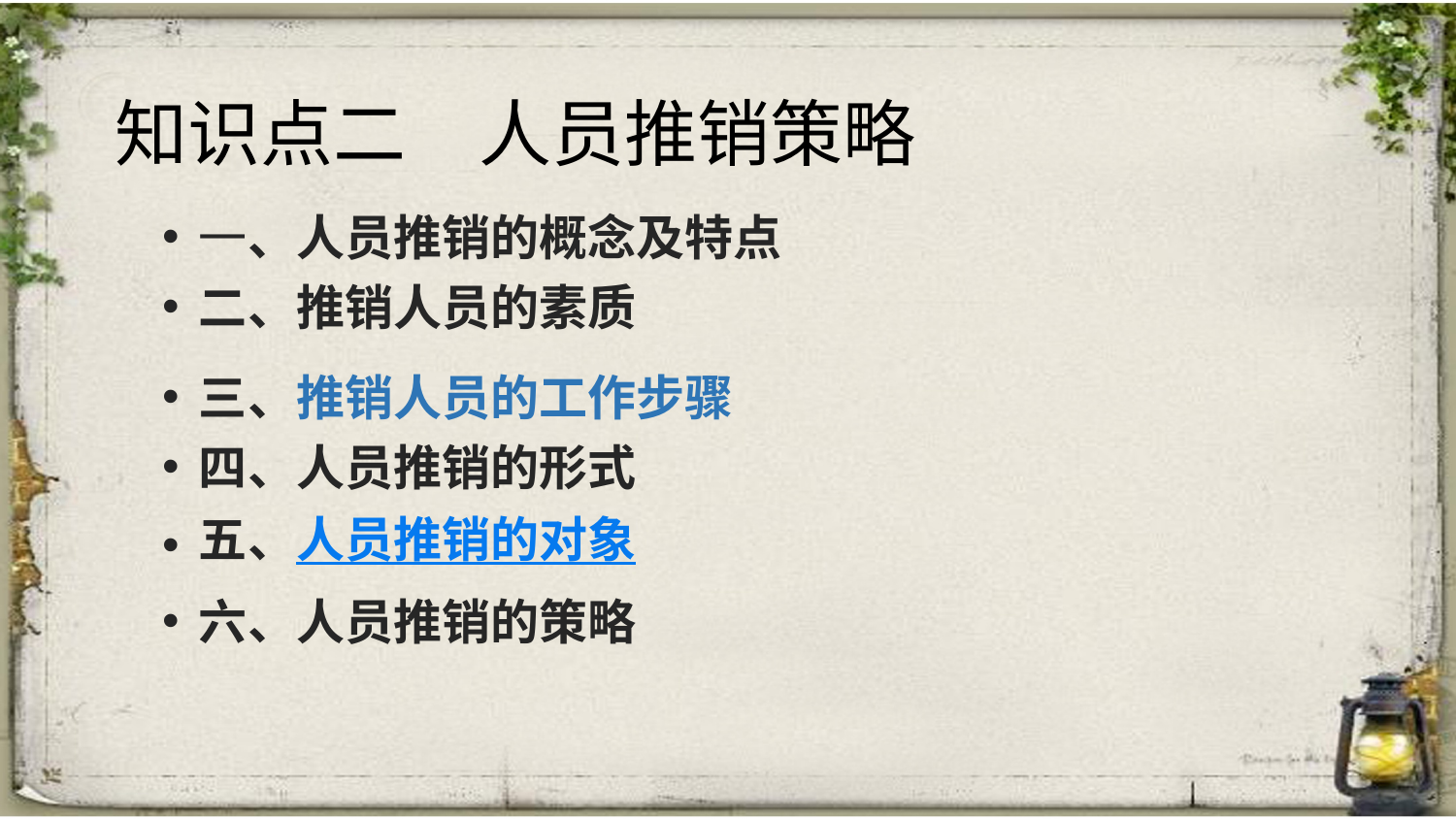

# 知识点二　人员推销策略
一、人员推销的概念及特点
二、推销人员的素质
三、推销人员的工作步骤
四、人员推销的形式
五、人员推销的对象
六、人员推销的策略